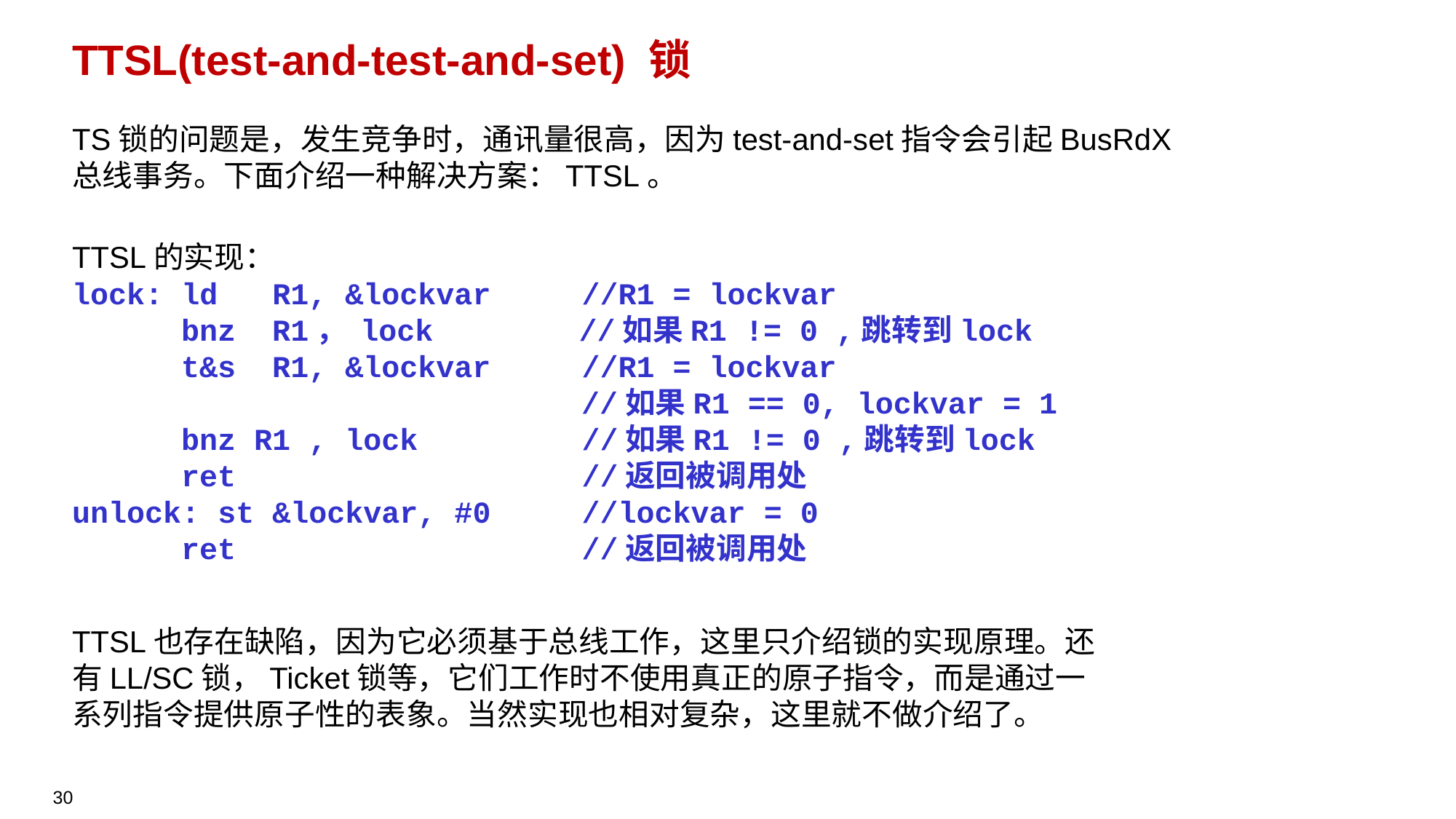

# TTSL(test-and-test-and-set) 锁
TS锁的问题是，发生竞争时，通讯量很高，因为test-and-set指令会引起BusRdX总线事务。下面介绍一种解决方案：TTSL。

TTSL的实现：
lock: ld   R1, &lockvar     //R1 = lockvar
      bnz  R1， lock        //如果R1 != 0 ,跳转到lock
      t&s  R1, &lockvar     //R1 = lockvar
                            //如果R1 == 0, lockvar = 1
      bnz R1 , lock         //如果R1 != 0 ,跳转到lock
      ret                   //返回被调用处
unlock: st &lockvar, #0     //lockvar = 0
      ret                   //返回被调用处

TTSL也存在缺陷，因为它必须基于总线工作，这里只介绍锁的实现原理。还有LL/SC锁，Ticket锁等，它们工作时不使用真正的原子指令，而是通过一系列指令提供原子性的表象。当然实现也相对复杂，这里就不做介绍了。